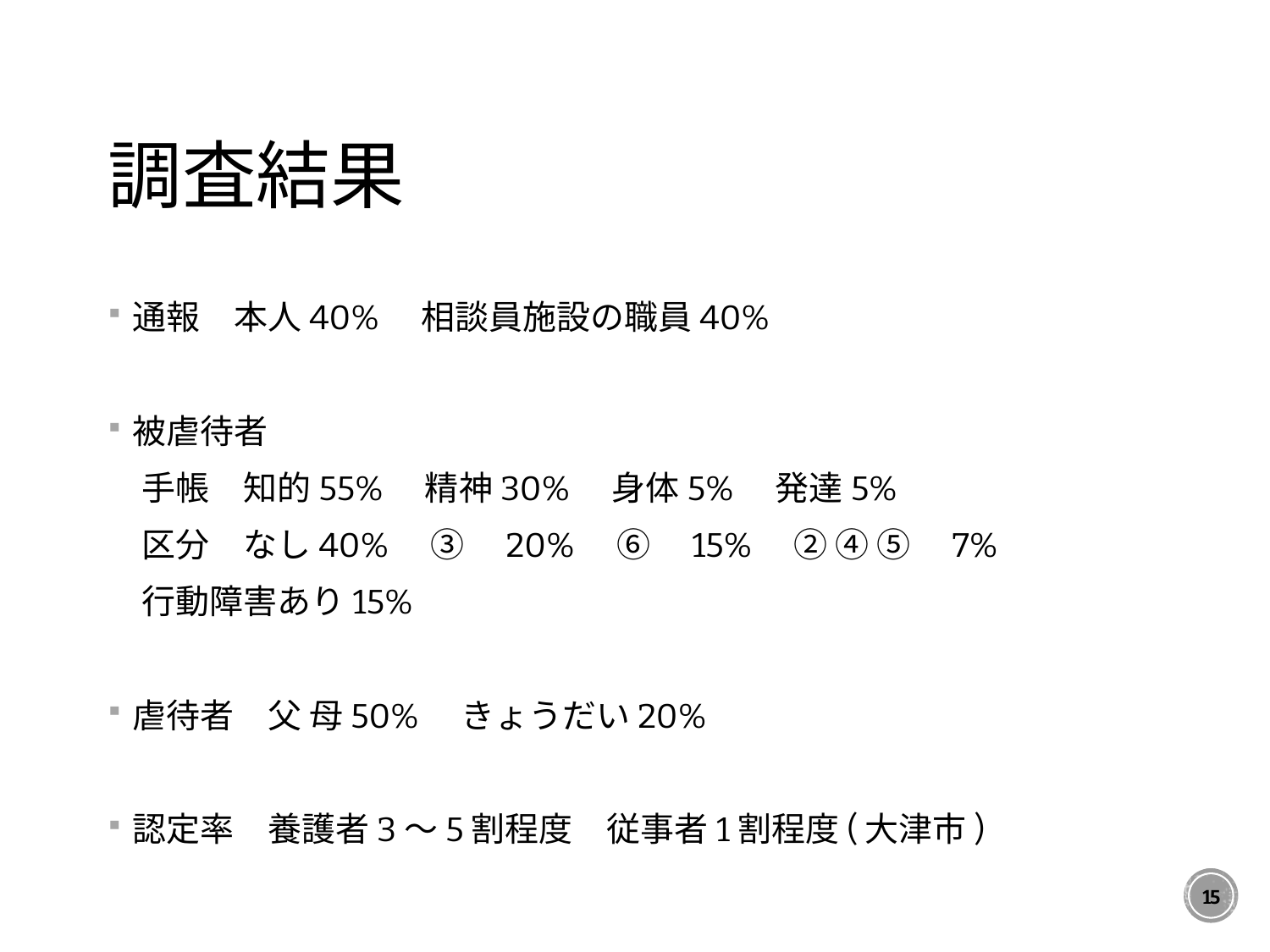

# 調査結果
通報　本人40%　相談員施設の職員40%

被虐待者
　手帳　知的55%　精神30%　身体5%　発達5%
　区分　なし40%　③　20%　⑥　15%　② ④ ⑤　7%
　行動障害あり15%

虐待者　父 母50%　きょうだい20%

認定率　養護者3～5割程度　従事者1割程度(大津市)

15